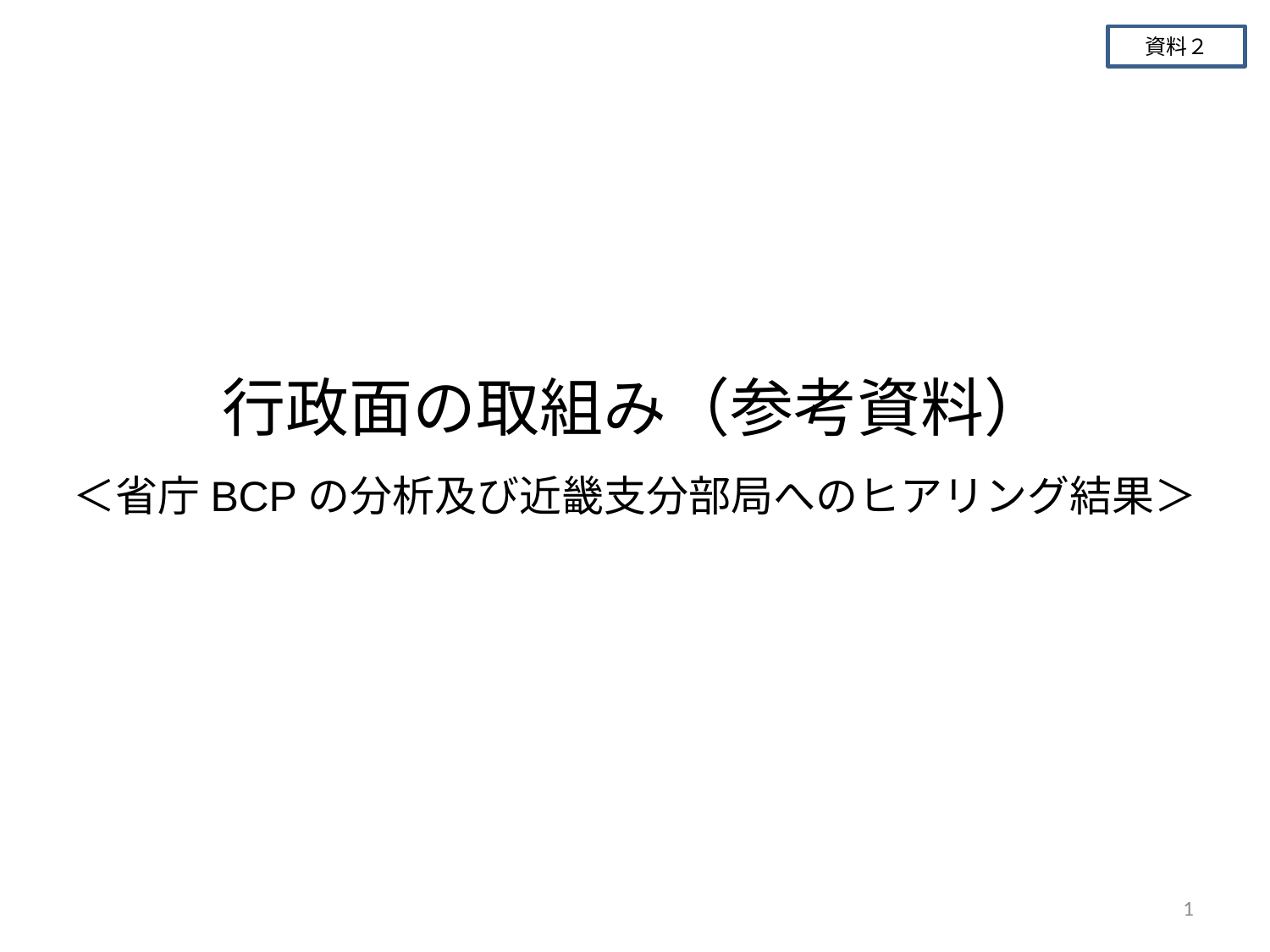

資料２
# 行政面の取組み（参考資料） ＜省庁BCPの分析及び近畿支分部局へのヒアリング結果＞
1